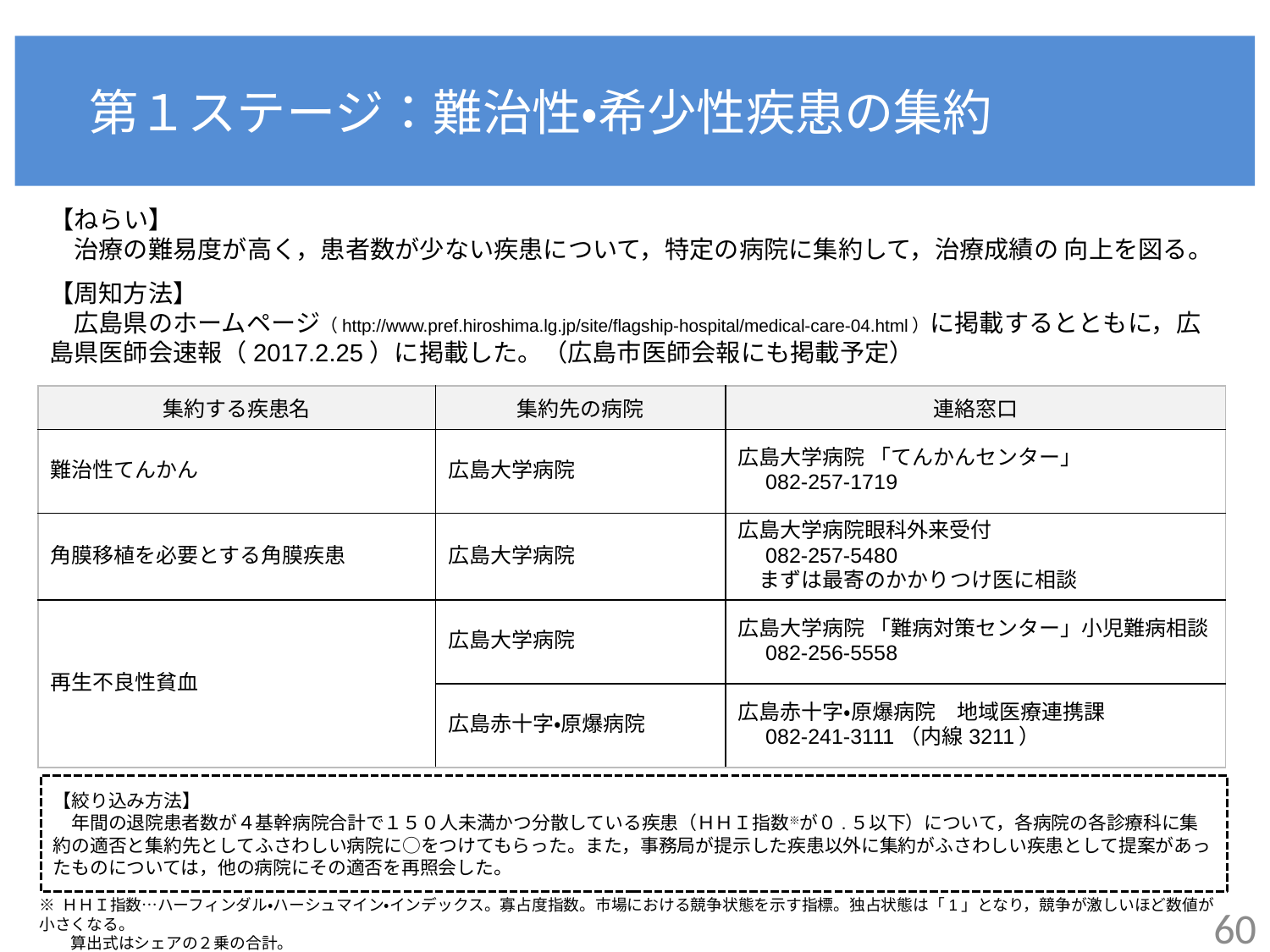

第１ステージ：難治性・希少性疾患の集約
【ねらい】
　治療の難易度が高く，患者数が少ない疾患について，特定の病院に集約して，治療成績の 向上を図る。

【周知方法】
　広島県のホームページ（http://www.pref.hiroshima.lg.jp/site/flagship-hospital/medical-care-04.html）に掲載するとともに，広島県医師会速報（2017.2.25）に掲載した。（広島市医師会報にも掲載予定）
| 集約する疾患名 | 集約先の病院 | 連絡窓口 |
| --- | --- | --- |
| 難治性てんかん | 広島大学病院 | 広島大学病院 「てんかんセンター」 　082-257-1719 |
| 角膜移植を必要とする角膜疾患 | 広島大学病院 | 広島大学病院眼科外来受付 　082-257-5480 　まずは最寄のかかりつけ医に相談 |
| 再生不良性貧血 | 広島大学病院 | 広島大学病院 「難病対策センター」小児難病相談 　082-256-5558 |
|  | 広島赤十字・原爆病院 | 広島赤十字・原爆病院　地域医療連携課 　082-241-3111（内線3211） |
【絞り込み方法】
　年間の退院患者数が４基幹病院合計で１５０人未満かつ分散している疾患（ＨＨＩ指数※が０.５以下）について，各病院の各診療科に集約の適否と集約先としてふさわしい病院に○をつけてもらった。また，事務局が提示した疾患以外に集約がふさわしい疾患として提案があったものについては，他の病院にその適否を再照会した。
※ ＨＨＩ指数…ハーフィンダル・ハーシュマイン・インデックス。寡占度指数。市場における競争状態を示す指標。独占状態は「1」となり，競争が激しいほど数値が小さくなる。
　　算出式はシェアの２乗の合計。
60